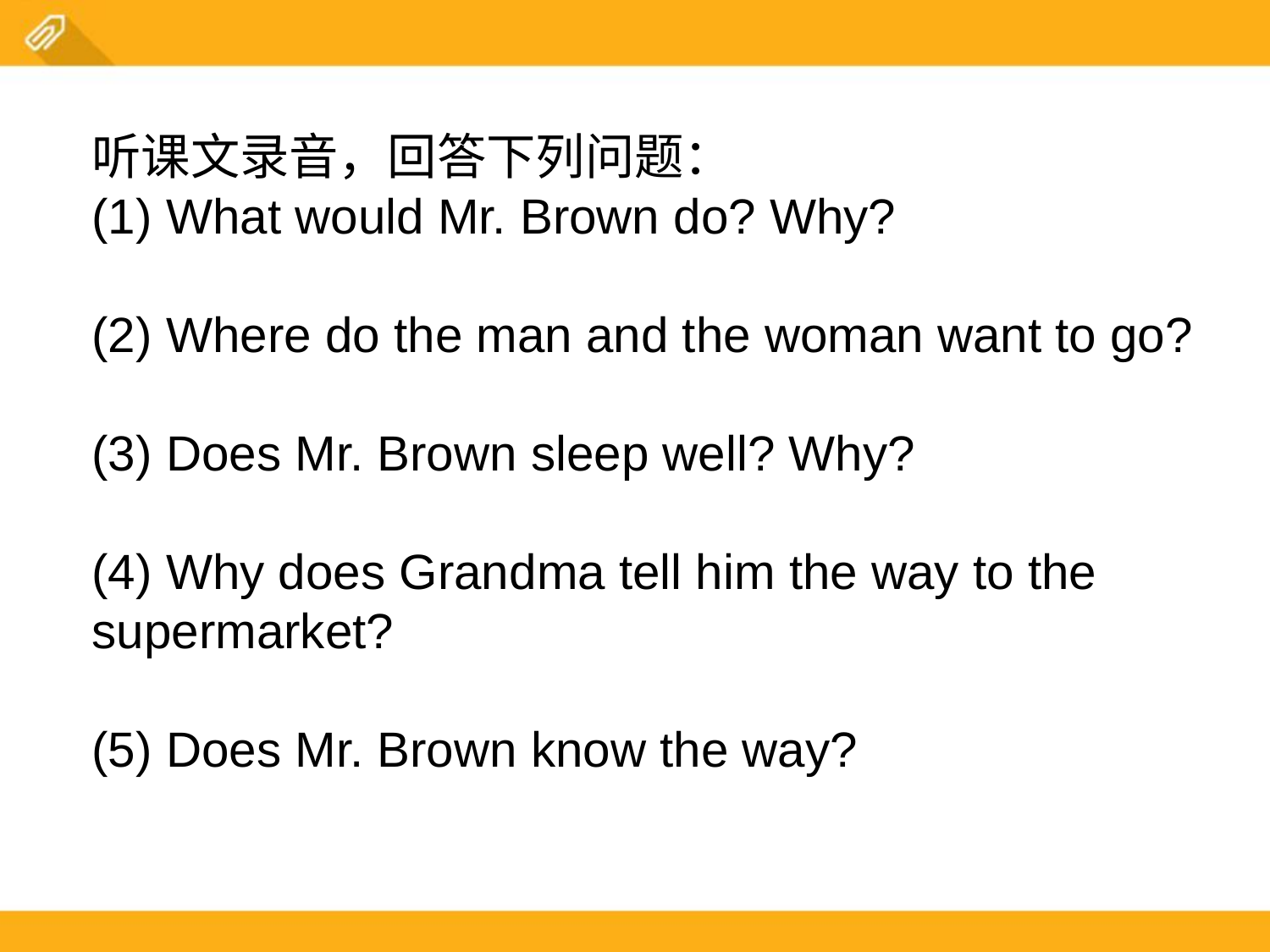

听课文录音，回答下列问题：
(1) What would Mr. Brown do? Why?

(2) Where do the man and the woman want to go?

(3) Does Mr. Brown sleep well? Why?

(4) Why does Grandma tell him the way to the supermarket?

(5) Does Mr. Brown know the way?